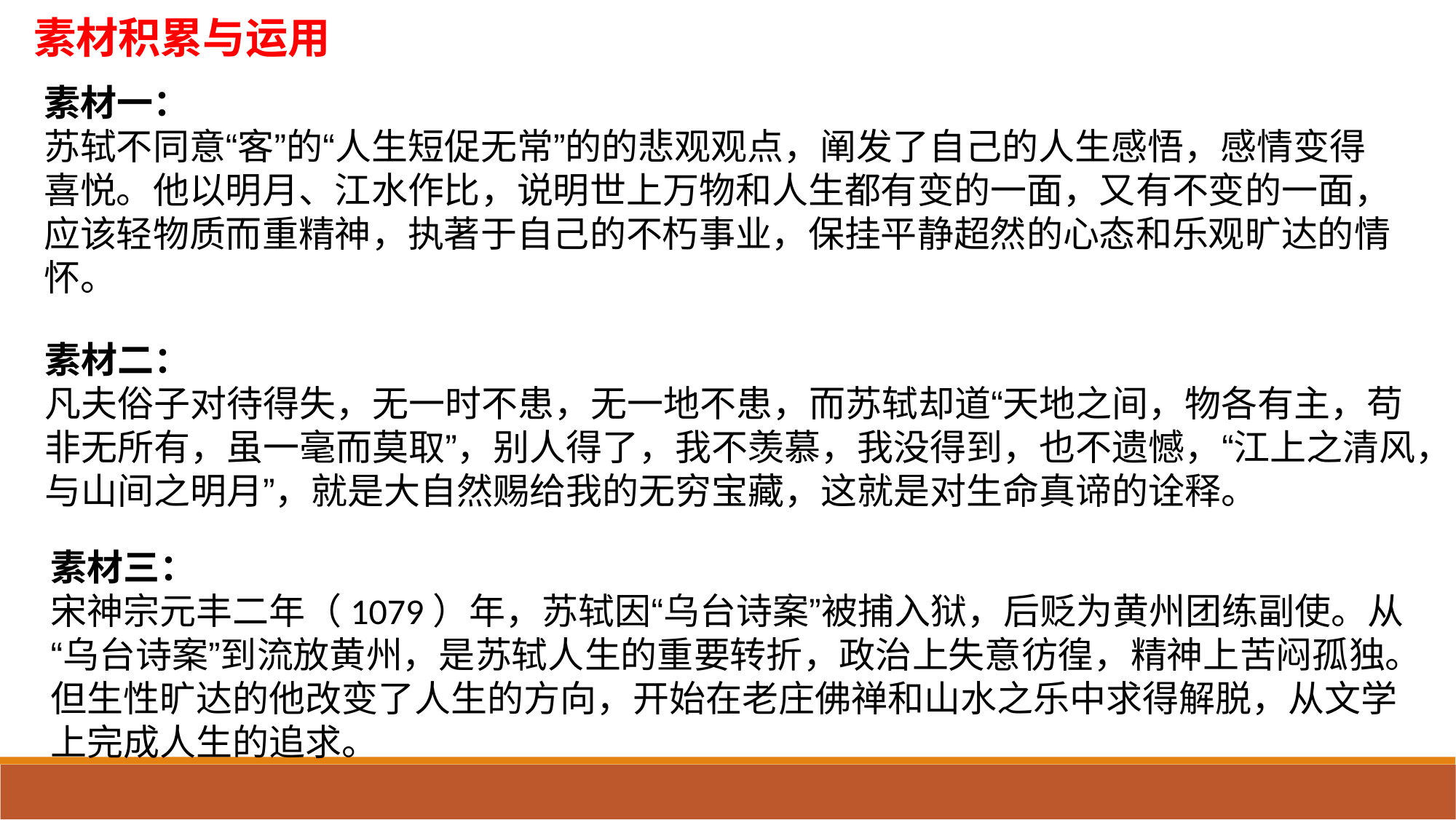

素材积累与运用
素材一：
苏轼不同意“客”的“人生短促无常”的的悲观观点，阐发了自己的人生感悟，感情变得喜悦。他以明月、江水作比，说明世上万物和人生都有变的一面，又有不变的一面，应该轻物质而重精神，执著于自己的不朽事业，保挂平静超然的心态和乐观旷达的情怀。
素材二：
凡夫俗子对待得失，无一时不患，无一地不患，而苏轼却道“天地之间，物各有主，苟非无所有，虽一毫而莫取”，别人得了，我不羡慕，我没得到，也不遗憾，“江上之清风，与山间之明月”，就是大自然赐给我的无穷宝藏，这就是对生命真谛的诠释。
素材三：
宋神宗元丰二年（1079）年，苏轼因“乌台诗案”被捕入狱，后贬为黄州团练副使。从“乌台诗案”到流放黄州，是苏轼人生的重要转折，政治上失意彷徨，精神上苦闷孤独。但生性旷达的他改变了人生的方向，开始在老庄佛禅和山水之乐中求得解脱，从文学上完成人生的追求。